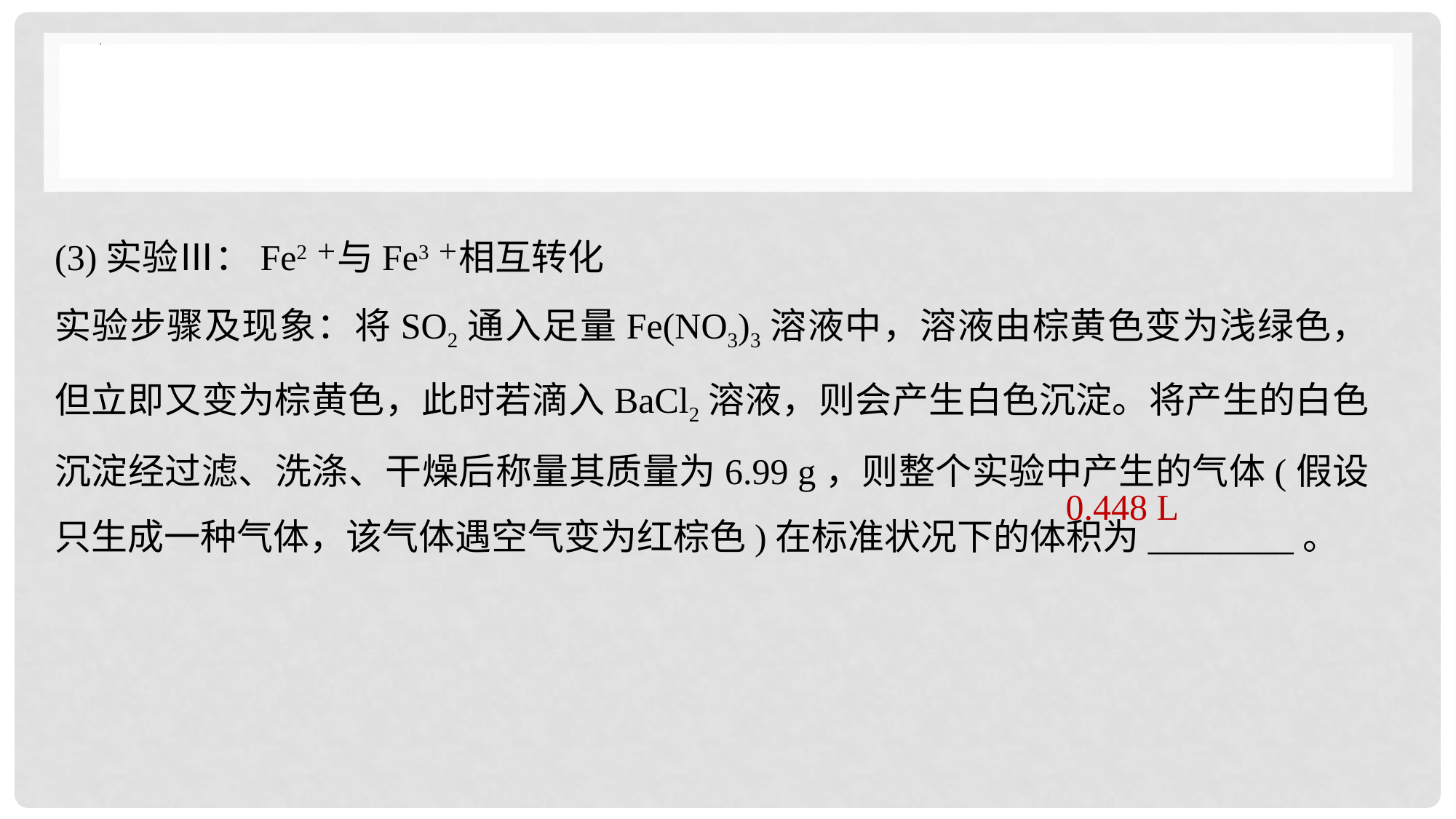

(3)实验Ⅲ：Fe2＋与Fe3＋相互转化
实验步骤及现象：将SO2通入足量Fe(NO3)3溶液中，溶液由棕黄色变为浅绿色，但立即又变为棕黄色，此时若滴入BaCl2溶液，则会产生白色沉淀。将产生的白色沉淀经过滤、洗涤、干燥后称量其质量为6.99 g，则整个实验中产生的气体(假设只生成一种气体，该气体遇空气变为红棕色)在标准状况下的体积为________。
0.448 L